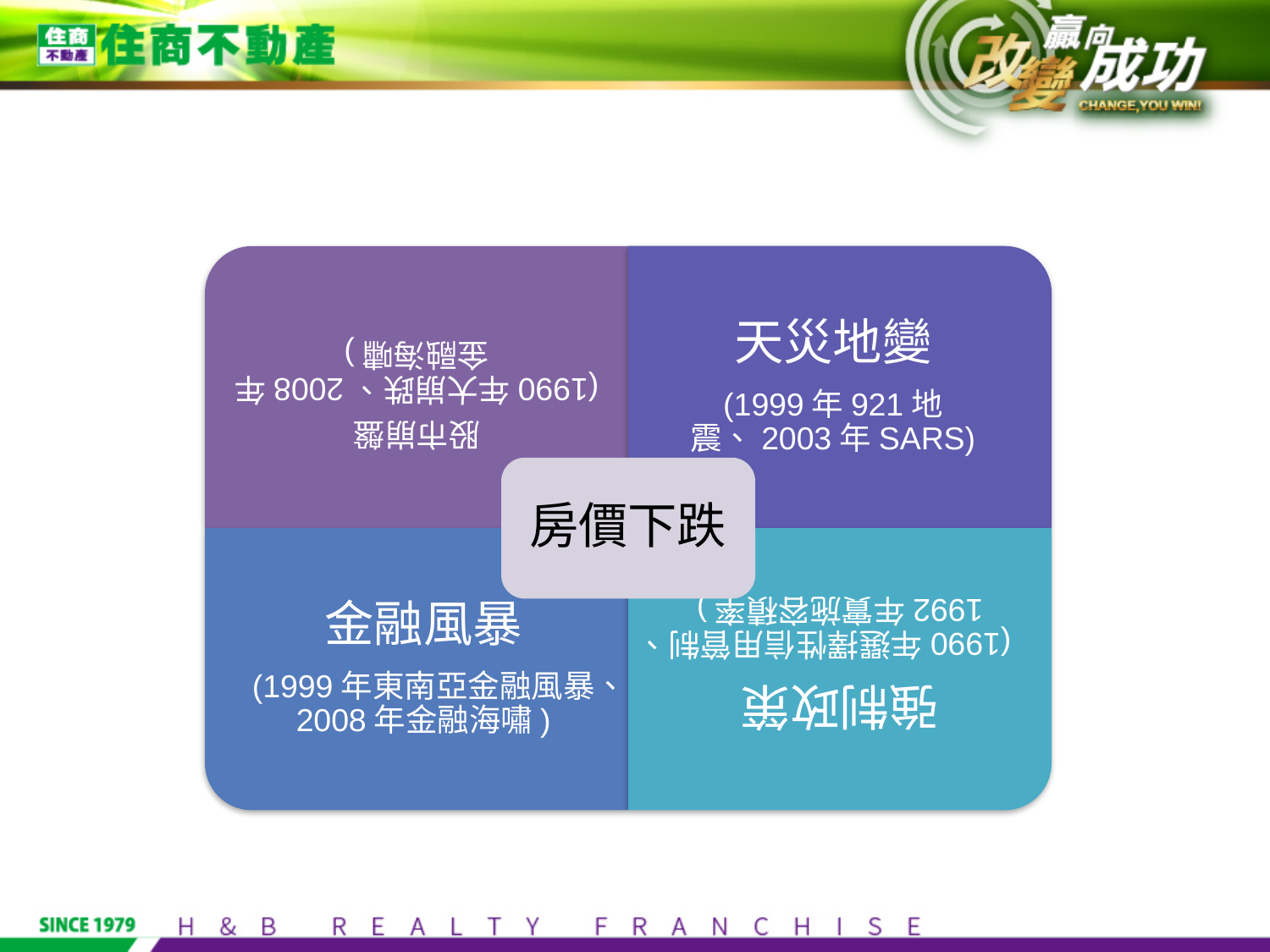

股市崩盤
(1990年大崩跌、2008年金融海嘯)
天災地變
(1999年921地震、2003年SARS)
金融風暴
(1999年東南亞金融風暴、2008年金融海嘯)
強制政策
(1990年選擇性信用管制、1992年實施容積率)
房價下跌